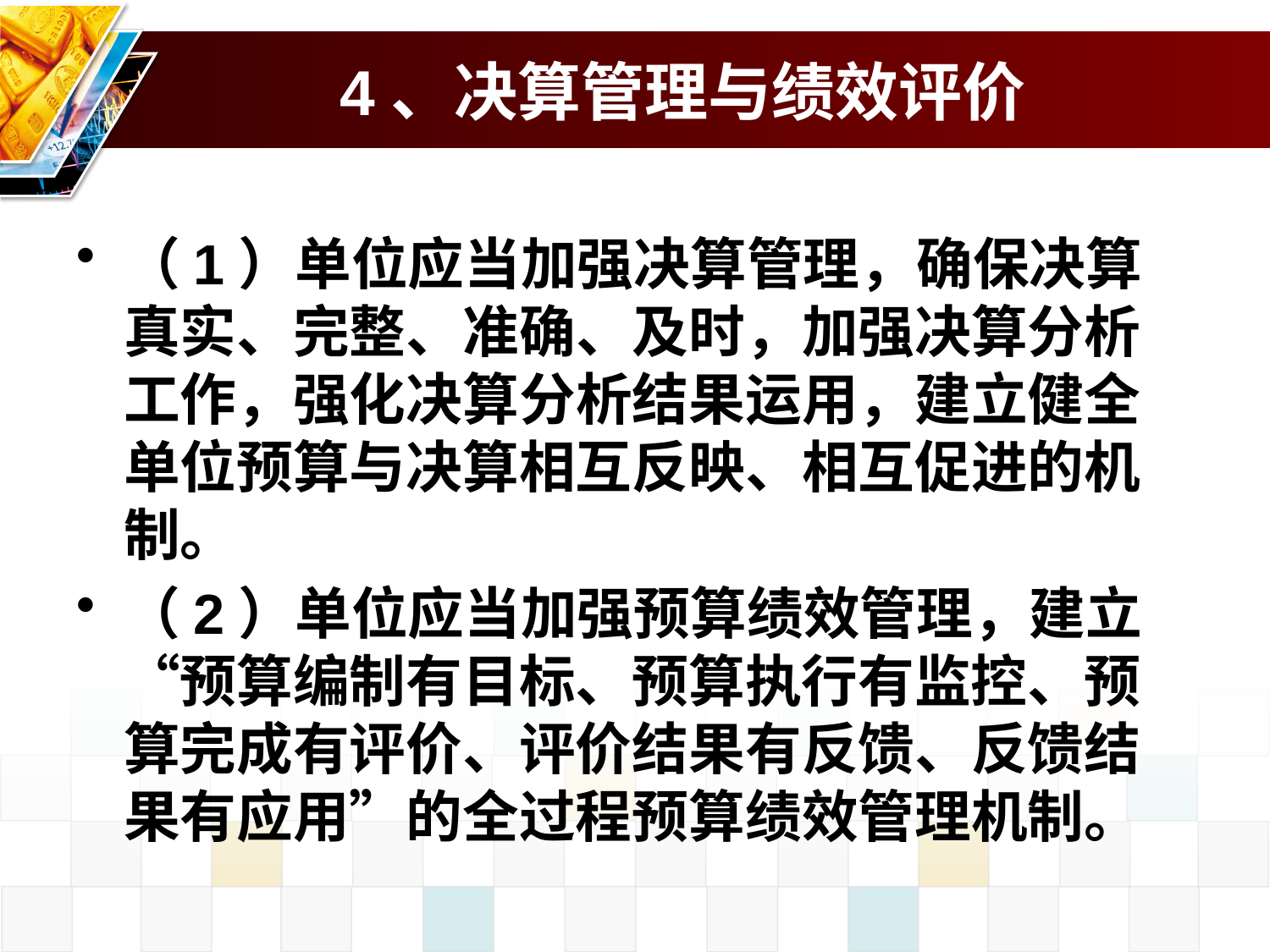

# 4、决算管理与绩效评价
（1）单位应当加强决算管理，确保决算真实、完整、准确、及时，加强决算分析工作，强化决算分析结果运用，建立健全单位预算与决算相互反映、相互促进的机制。
（2）单位应当加强预算绩效管理，建立“预算编制有目标、预算执行有监控、预算完成有评价、评价结果有反馈、反馈结果有应用”的全过程预算绩效管理机制。